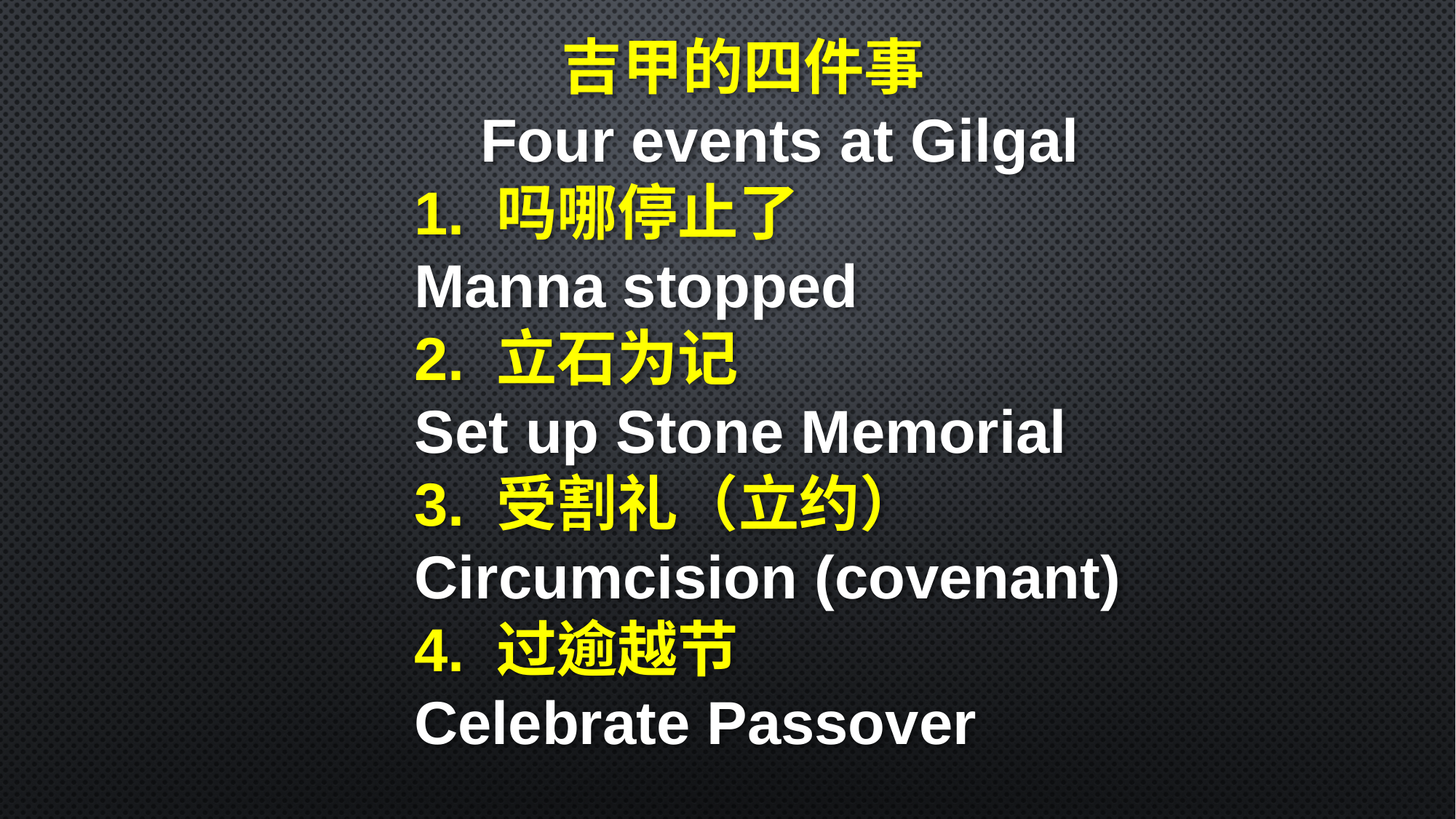

吉甲的四件事
Four events at Gilgal
1. 吗哪停止了
Manna stopped
2. 立石为记
Set up Stone Memorial
3. 受割礼（立约）
Circumcision (covenant)
4. 过逾越节
Celebrate Passover